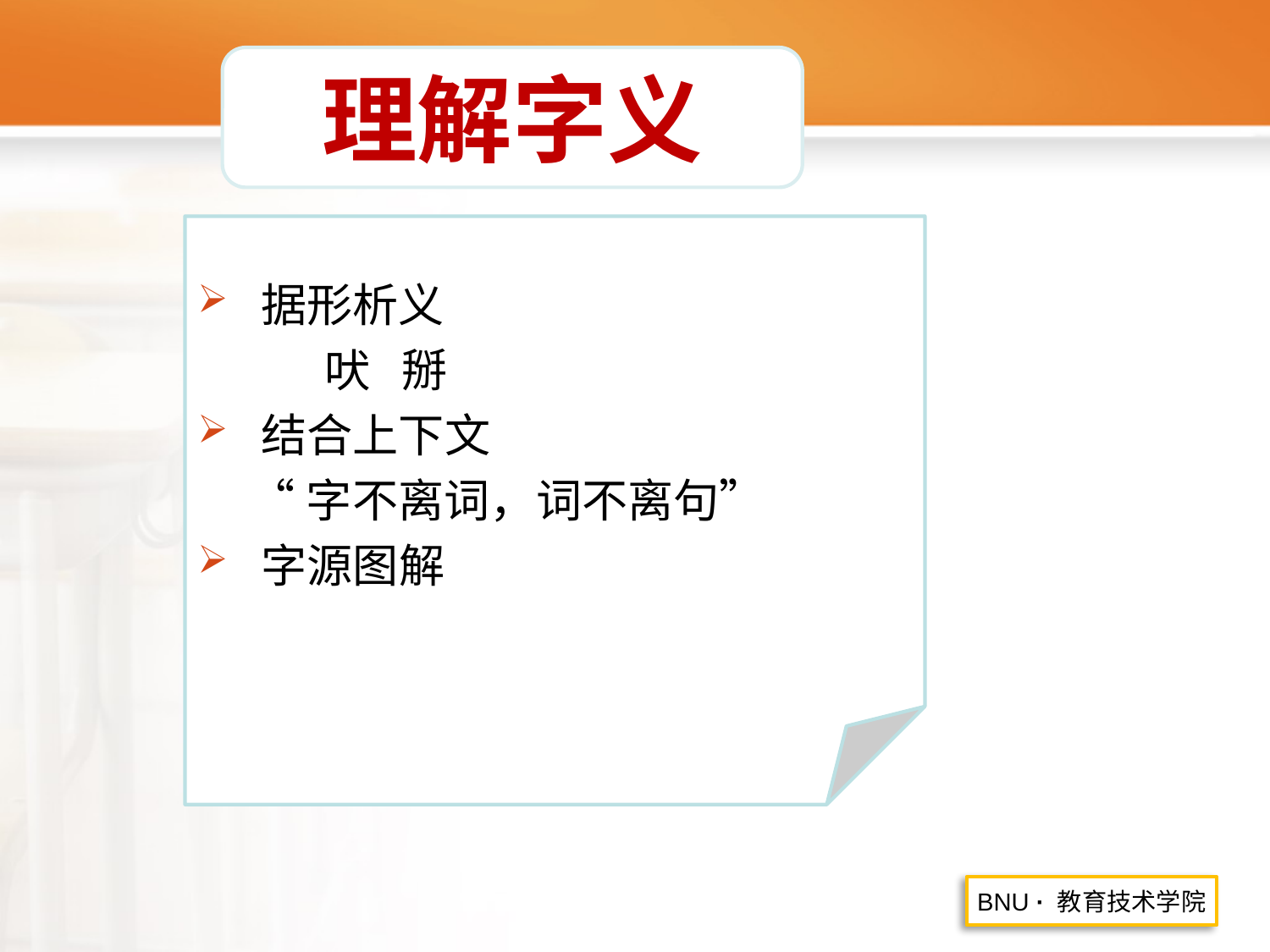

理解字义
据形析义
	吠   掰
结合上下文
     “字不离词，词不离句”
字源图解